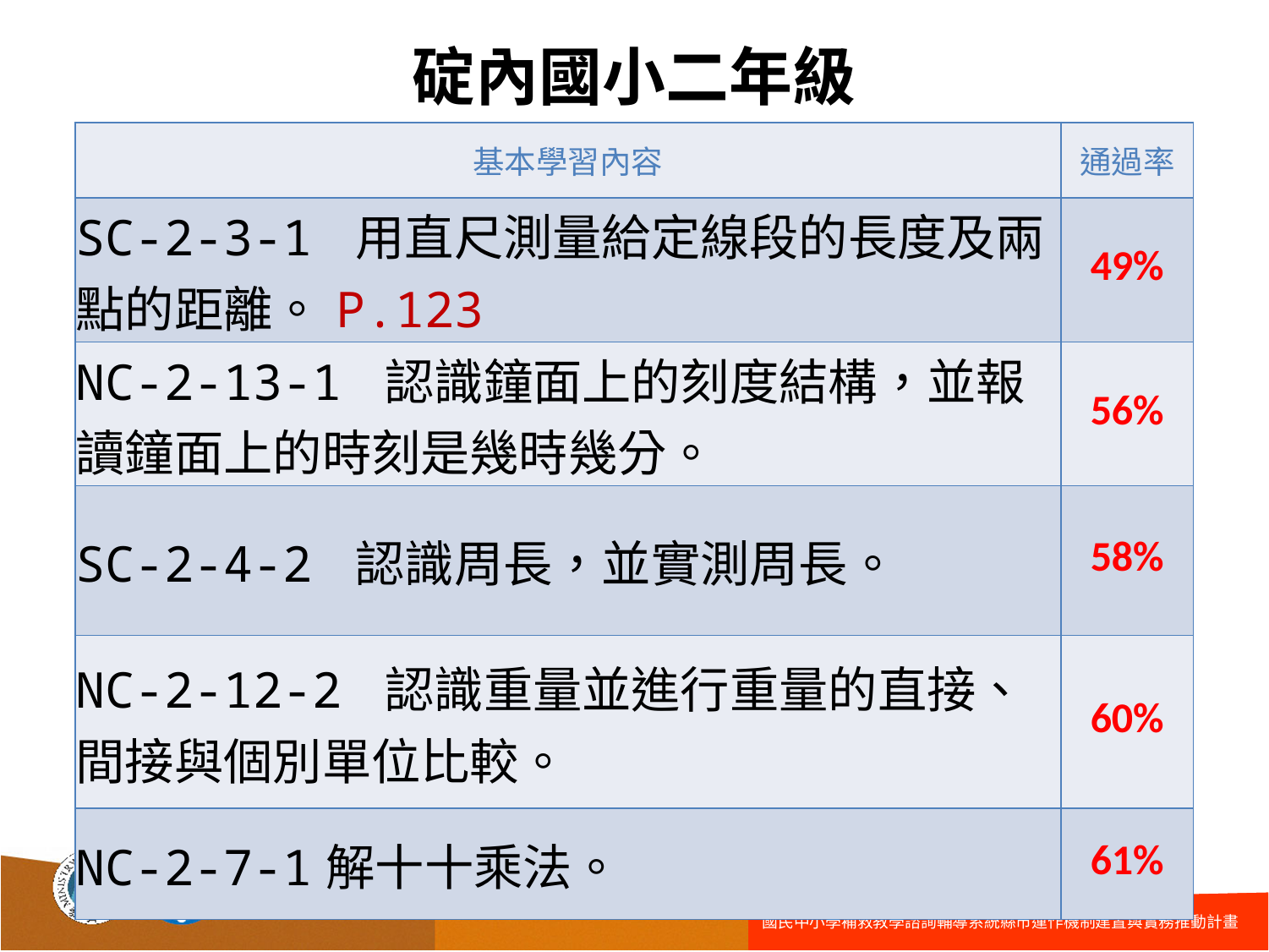

# 碇內國小二年級
| 基本學習內容 | 通過率 |
| --- | --- |
| SC-2-3-1 用直尺測量給定線段的長度及兩點的距離。P.123 | 49% |
| NC-2-13-1 認識鐘面上的刻度結構，並報讀鐘面上的時刻是幾時幾分。 | 56% |
| SC-2-4-2 認識周長，並實測周長。 | 58% |
| NC-2-12-2 認識重量並進行重量的直接、間接與個別單位比較。 | 60% |
| NC-2-7-1解十十乘法。 | 61% |